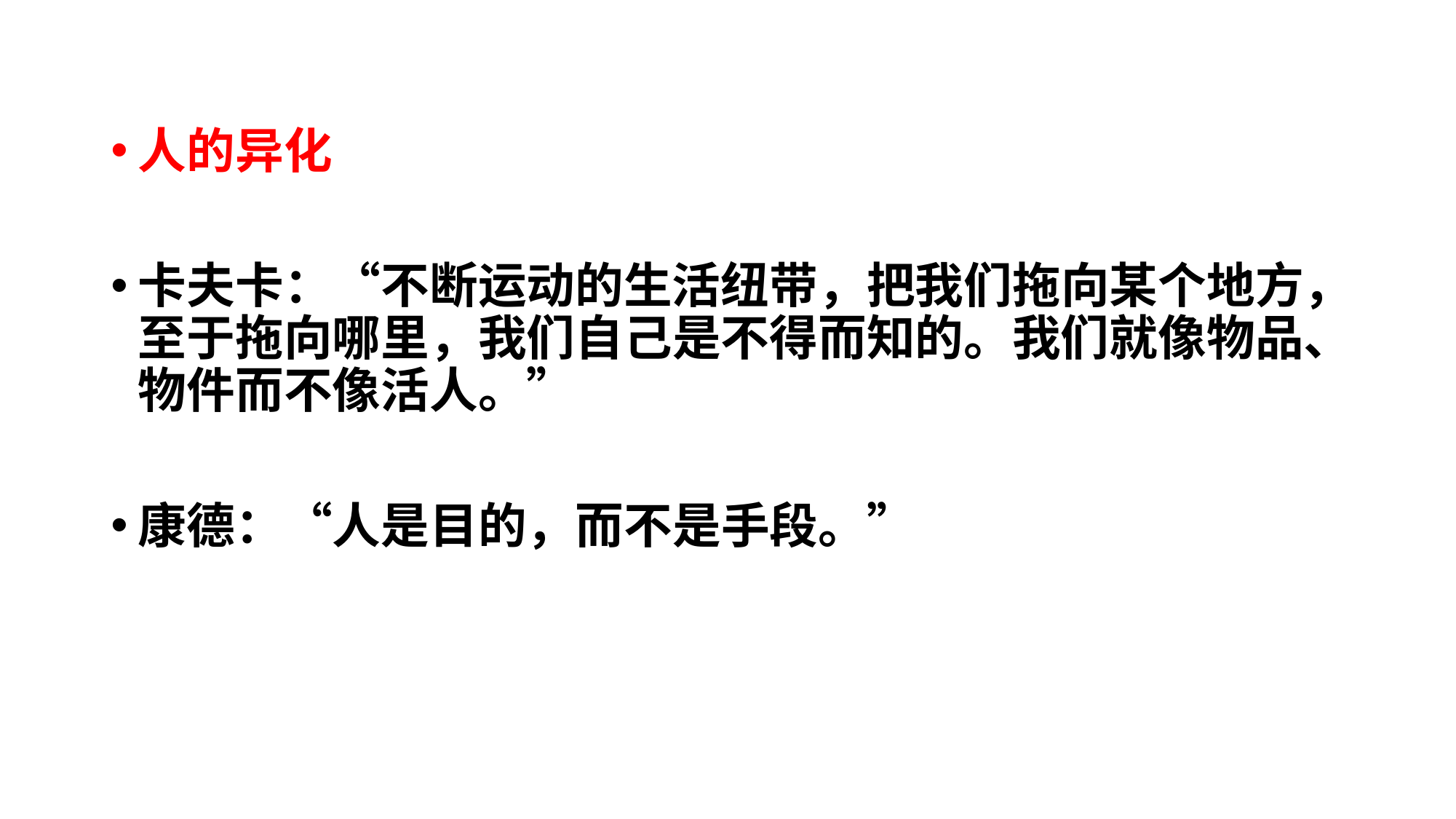

人的异化

卡夫卡：“不断运动的生活纽带，把我们拖向某个地方，至于拖向哪里，我们自己是不得而知的。我们就像物品、物件而不像活人。”

康德：“人是目的，而不是手段。”